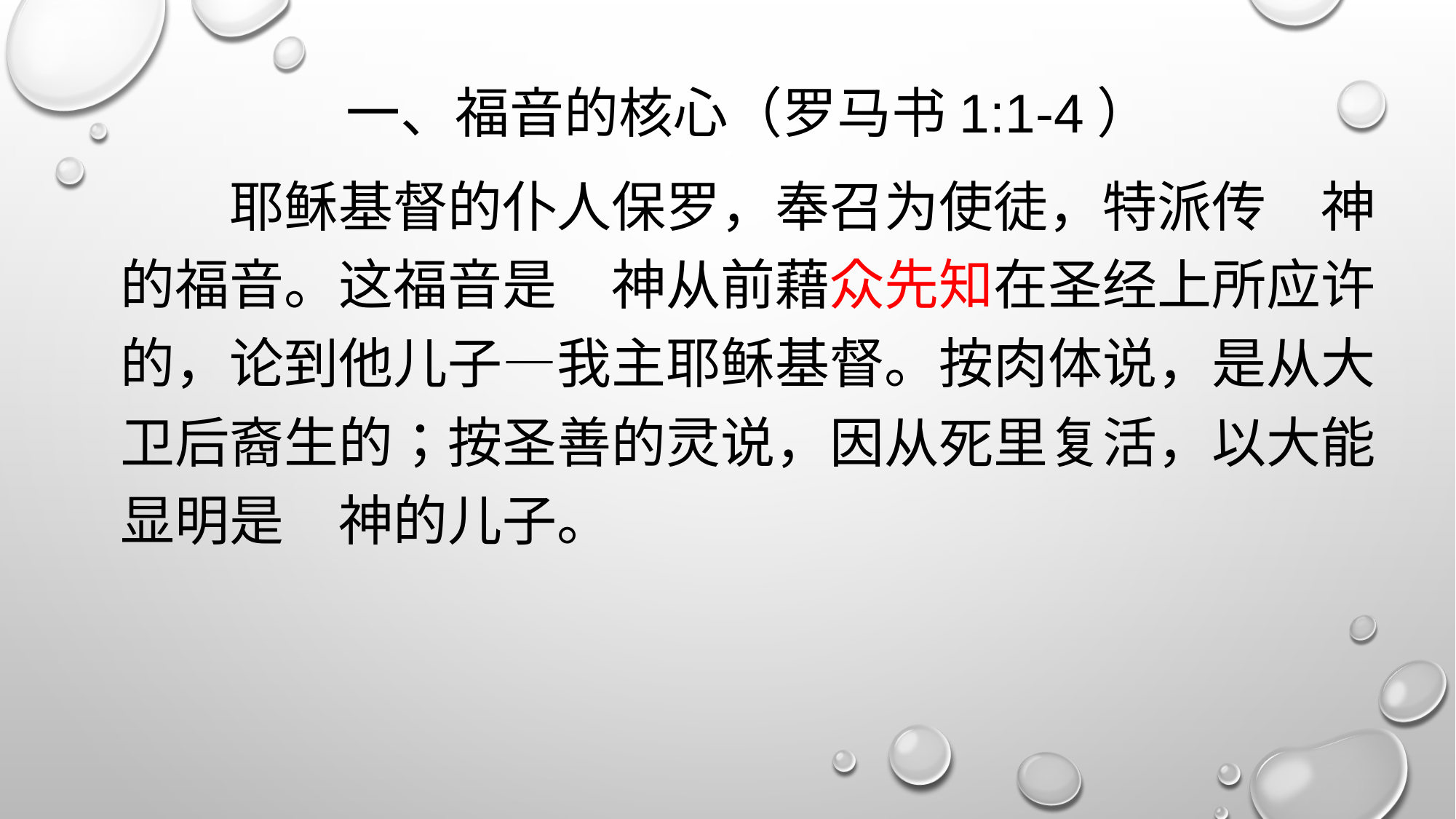

一、福音的核心（罗马书1:1-4）
	耶稣基督的仆人保罗，奉召为使徒，特派传　神的福音。这福音是　神从前藉众先知在圣经上所应许的，论到他儿子―我主耶稣基督。按肉体说，是从大卫后裔生的；按圣善的灵说，因从死里复活，以大能显明是　神的儿子。